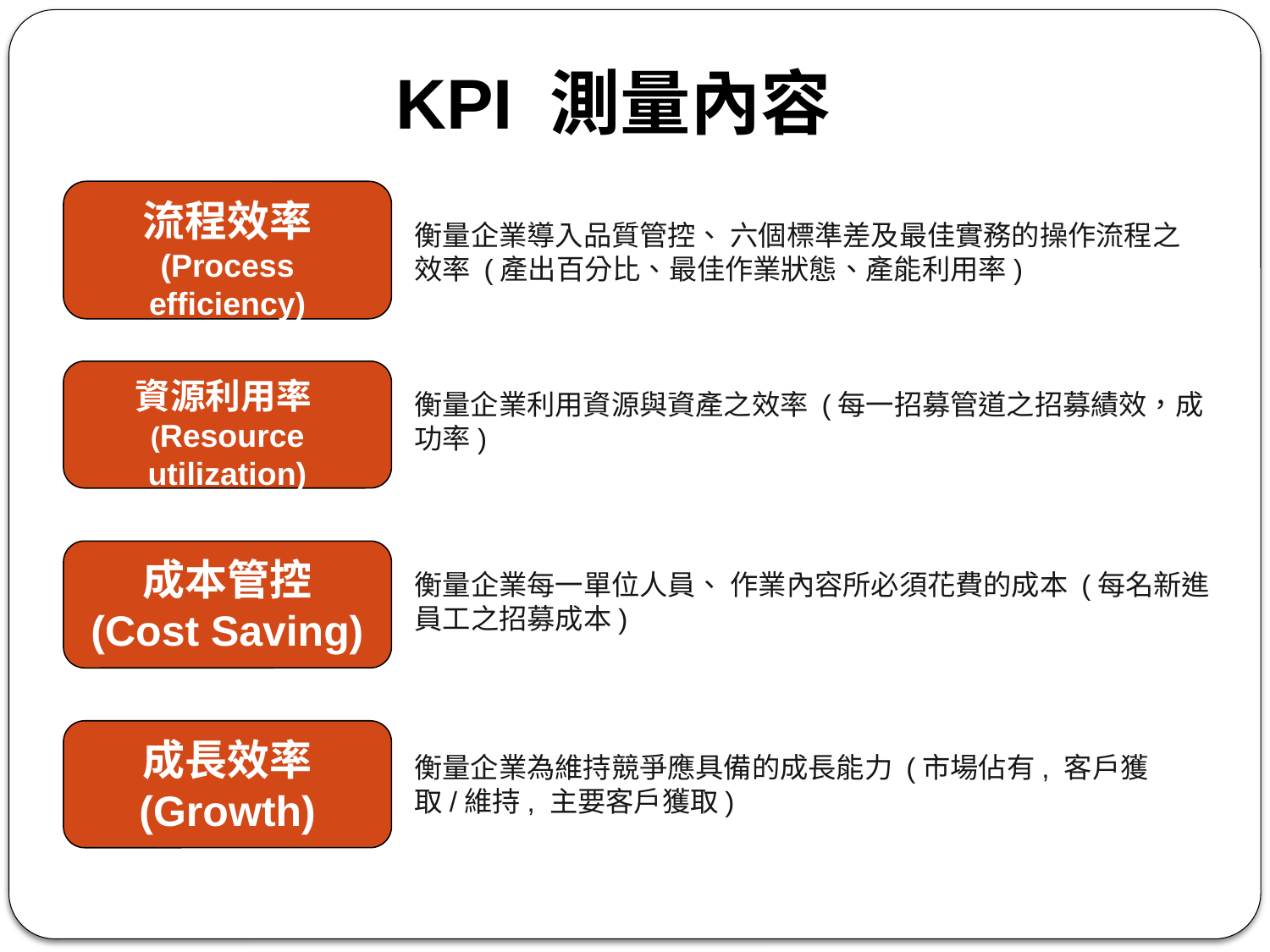

KPI 測量內容
流程效率
(Process efficiency)
衡量企業導入品質管控、 六個標準差及最佳實務的操作流程之效率 (產出百分比、最佳作業狀態、產能利用率)
資源利用率(Resource utilization)
衡量企業利用資源與資產之效率 (每一招募管道之招募績效，成功率)
成本管控
(Cost Saving)

衡量企業每一單位人員、 作業內容所必須花費的成本 (每名新進員工之招募成本)
成長效率
(Growth)
衡量企業為維持競爭應具備的成長能力 (市場佔有, 客戶獲取/維持, 主要客戶獲取)